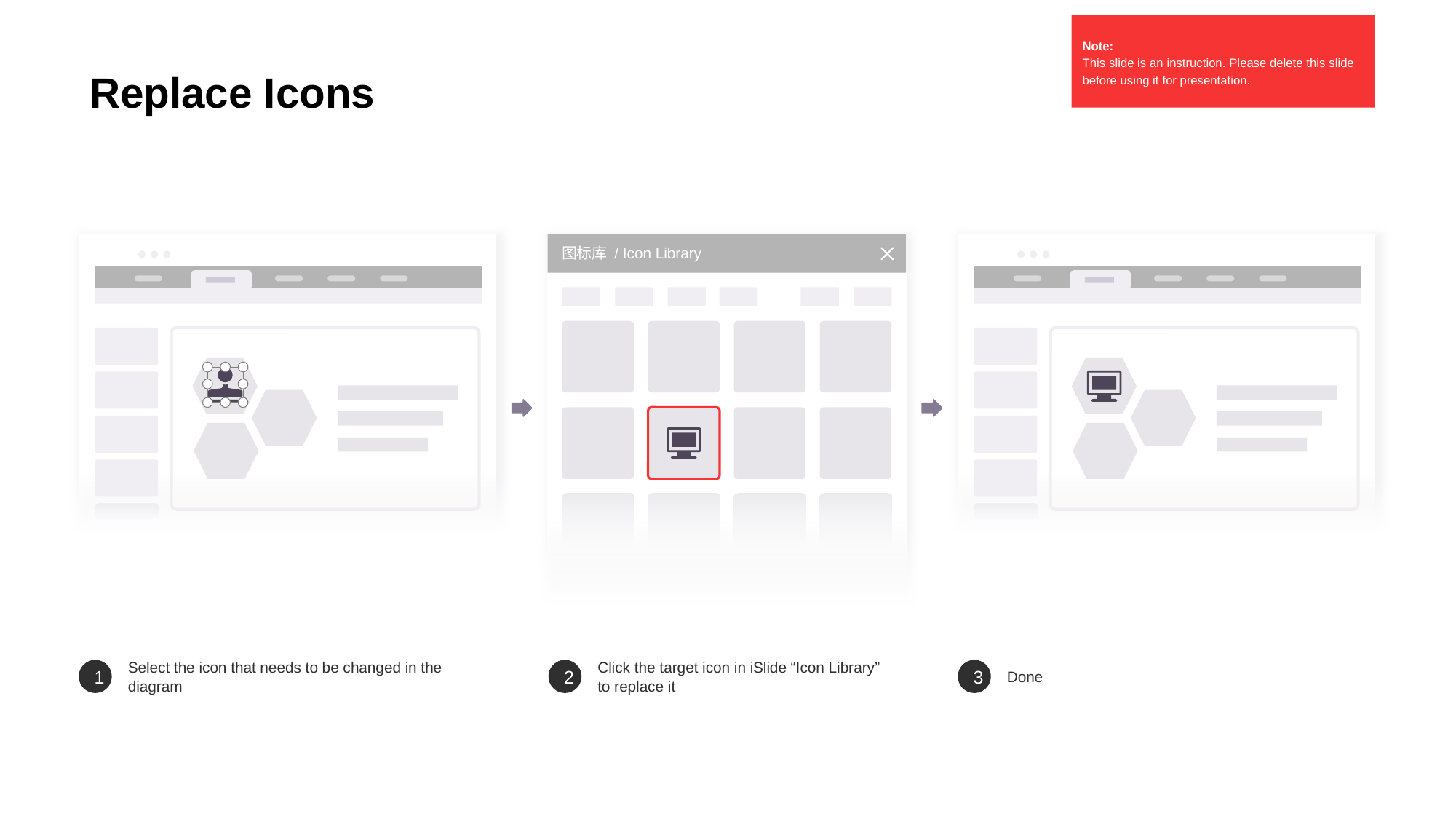

Replace Icons
Note:
This slide is an instruction. Please delete this slide before using it for presentation.

图标库 / Icon Library

Click the target icon in iSlide “Icon Library” to replace it
Select the icon that needs to be changed in the diagram
1
2
3
Done